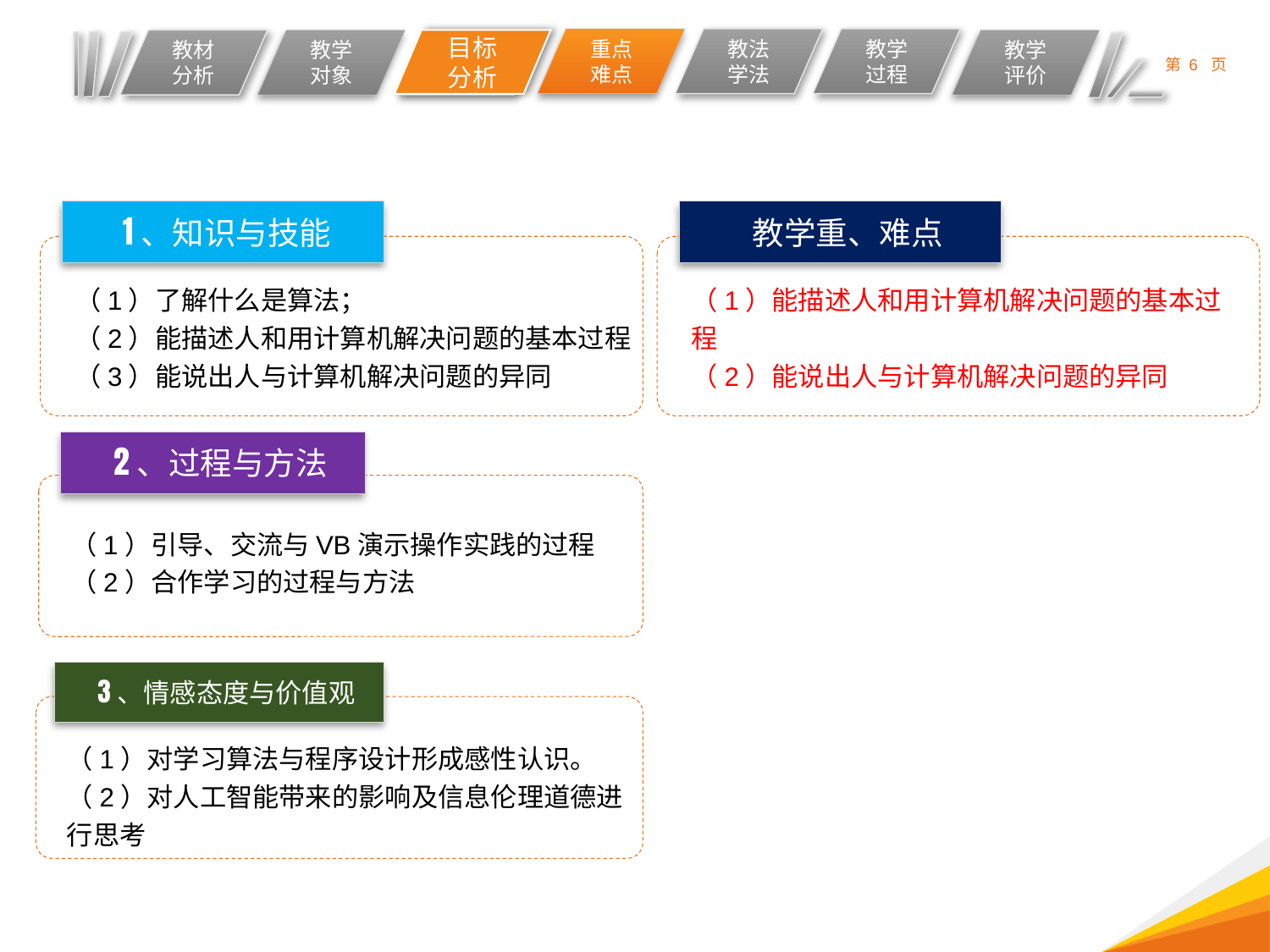

目标
分析
 1、知识与技能

（1）了解什么是算法；
（2）能描述人和用计算机解决问题的基本过程
（3）能说出人与计算机解决问题的异同
 教学重、难点

（1）能描述人和用计算机解决问题的基本过程
（2）能说出人与计算机解决问题的异同
  2、过程与方法

（1）引导、交流与VB演示操作实践的过程
（2）合作学习的过程与方法
   3、情感态度与价值观

（1）对学习算法与程序设计形成感性认识。
（2）对人工智能带来的影响及信息伦理道德进行思考